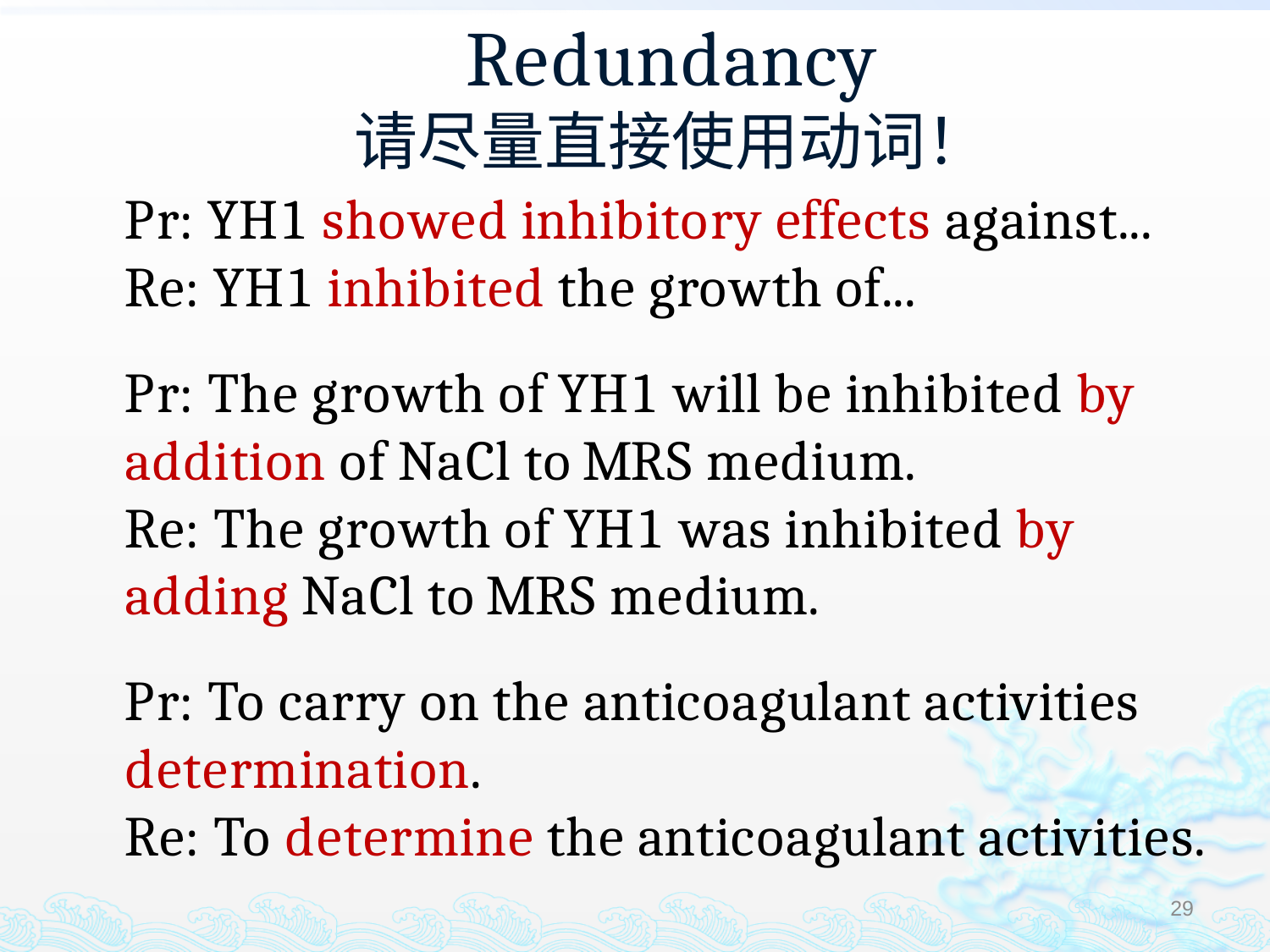

# Redundancy 请尽量直接使用动词！
Pr: YH1 showed inhibitory effects against...
Re: YH1 inhibited the growth of...

Pr: The growth of YH1 will be inhibited by addition of NaCl to MRS medium.
Re: The growth of YH1 was inhibited by adding NaCl to MRS medium.

Pr: To carry on the anticoagulant activities determination.
Re: To determine the anticoagulant activities.

29